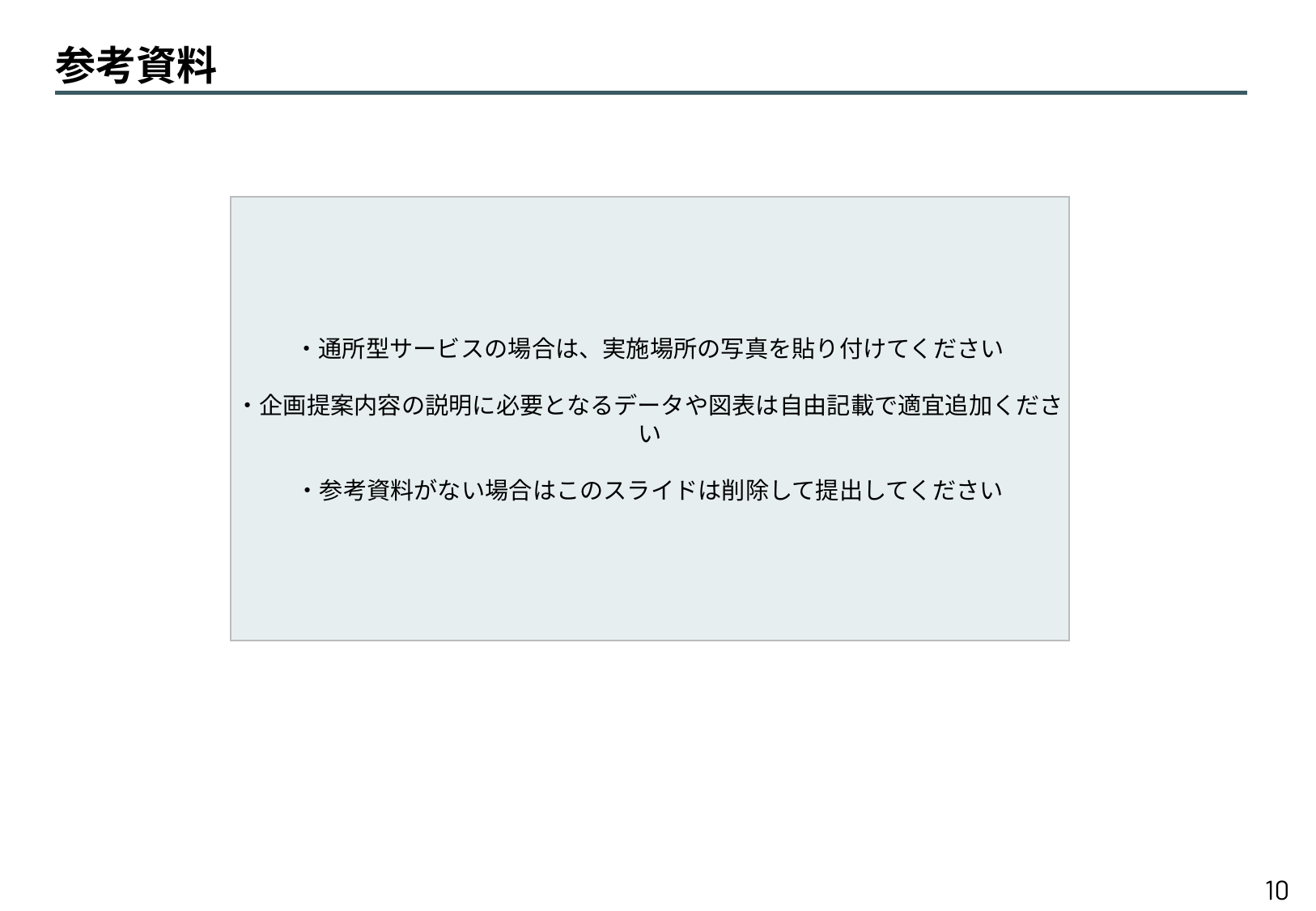

# 参考資料
・通所型サービスの場合は、実施場所の写真を貼り付けてください

・企画提案内容の説明に必要となるデータや図表は自由記載で適宜追加ください

・参考資料がない場合はこのスライドは削除して提出してください
10